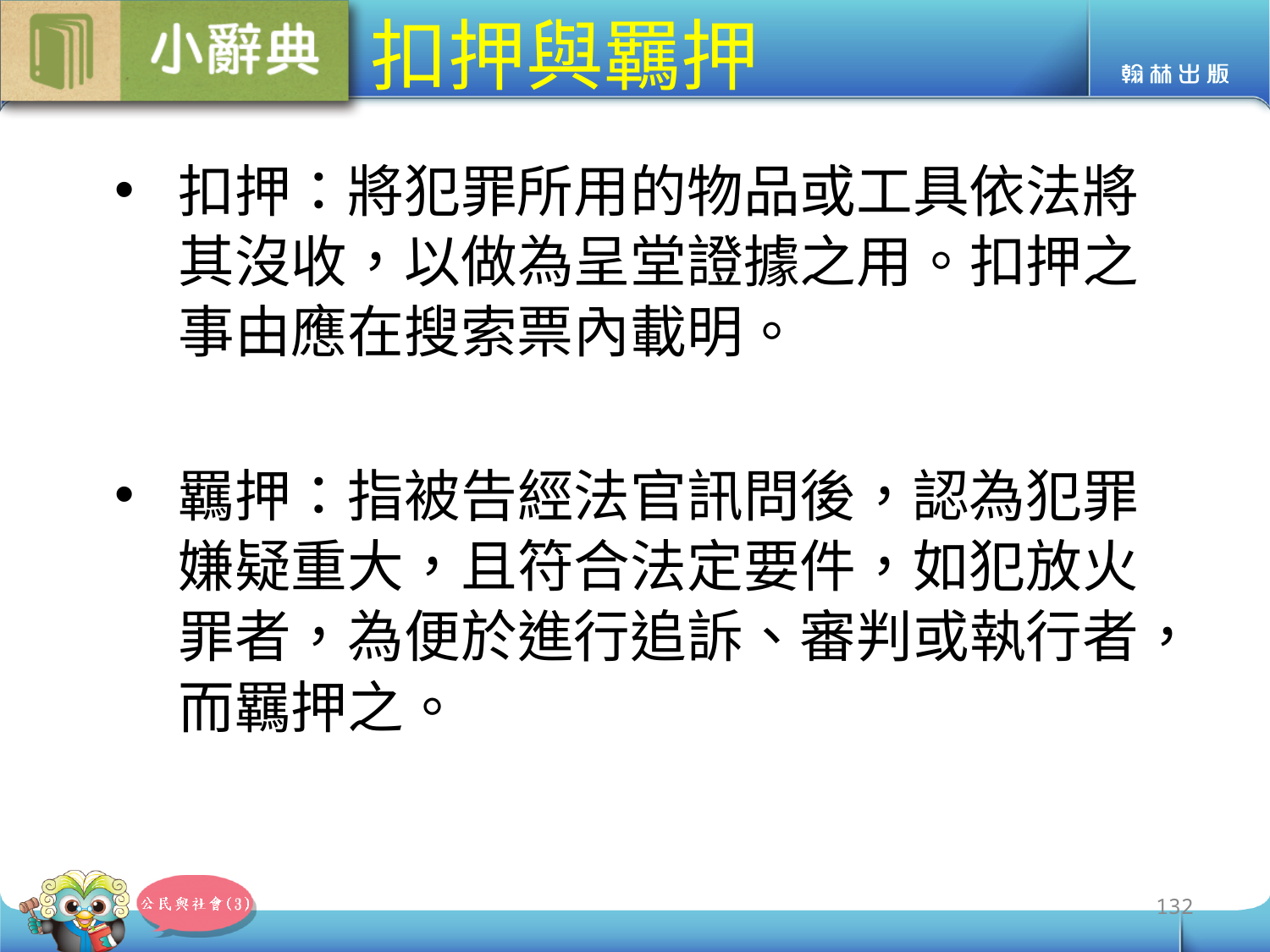

# 扣押與羈押
扣押：將犯罪所用的物品或工具依法將其沒收，以做為呈堂證據之用。扣押之事由應在搜索票內載明。

羈押：指被告經法官訊問後，認為犯罪嫌疑重大，且符合法定要件，如犯放火罪者，為便於進行追訴、審判或執行者，而羈押之。
132